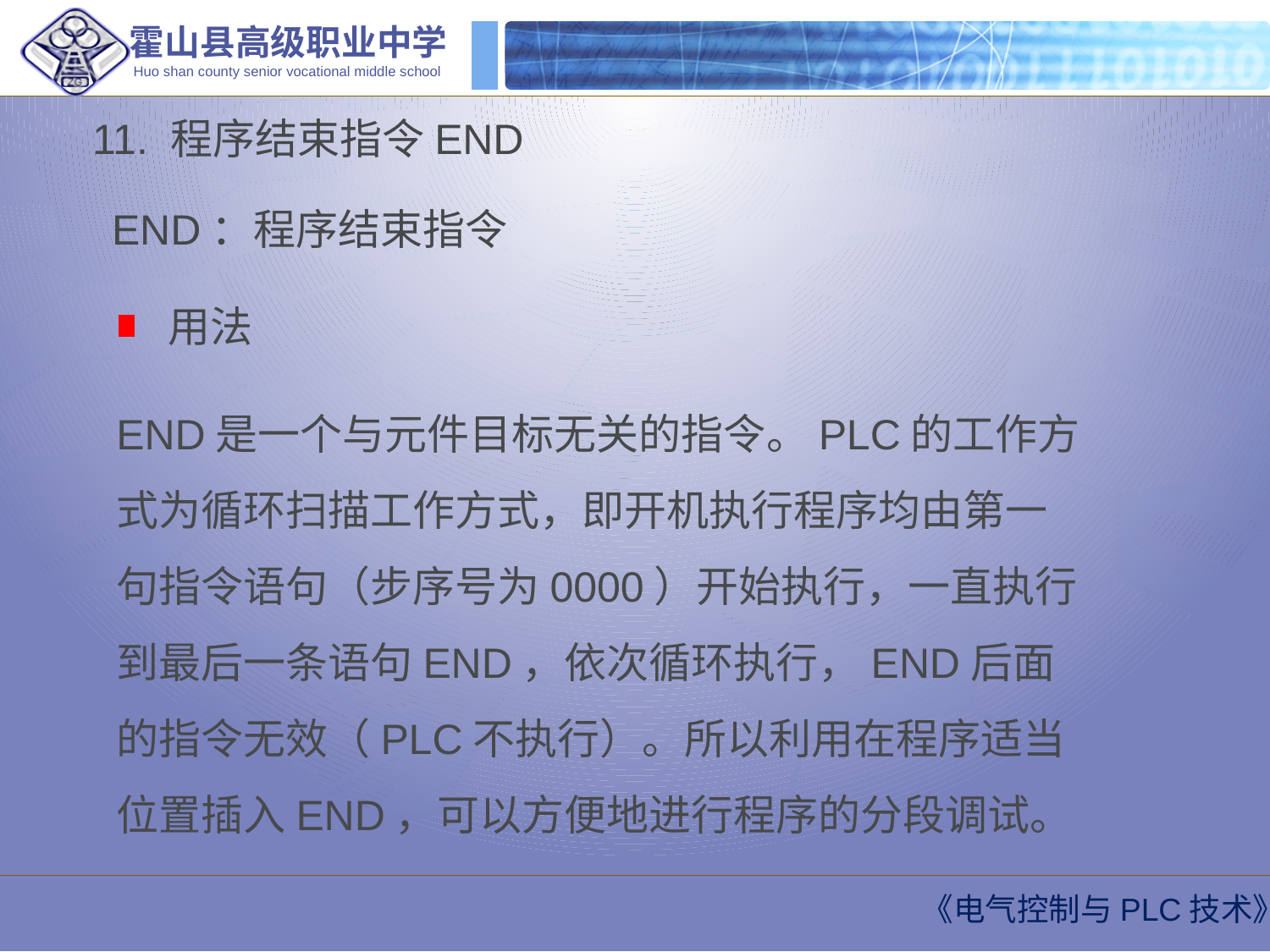

11. 程序结束指令END
END：程序结束指令
 用法

END是一个与元件目标无关的指令。PLC的工作方式为循环扫描工作方式，即开机执行程序均由第一句指令语句（步序号为0000）开始执行，一直执行到最后一条语句END，依次循环执行，END后面的指令无效（PLC不执行）。所以利用在程序适当位置插入END，可以方便地进行程序的分段调试。